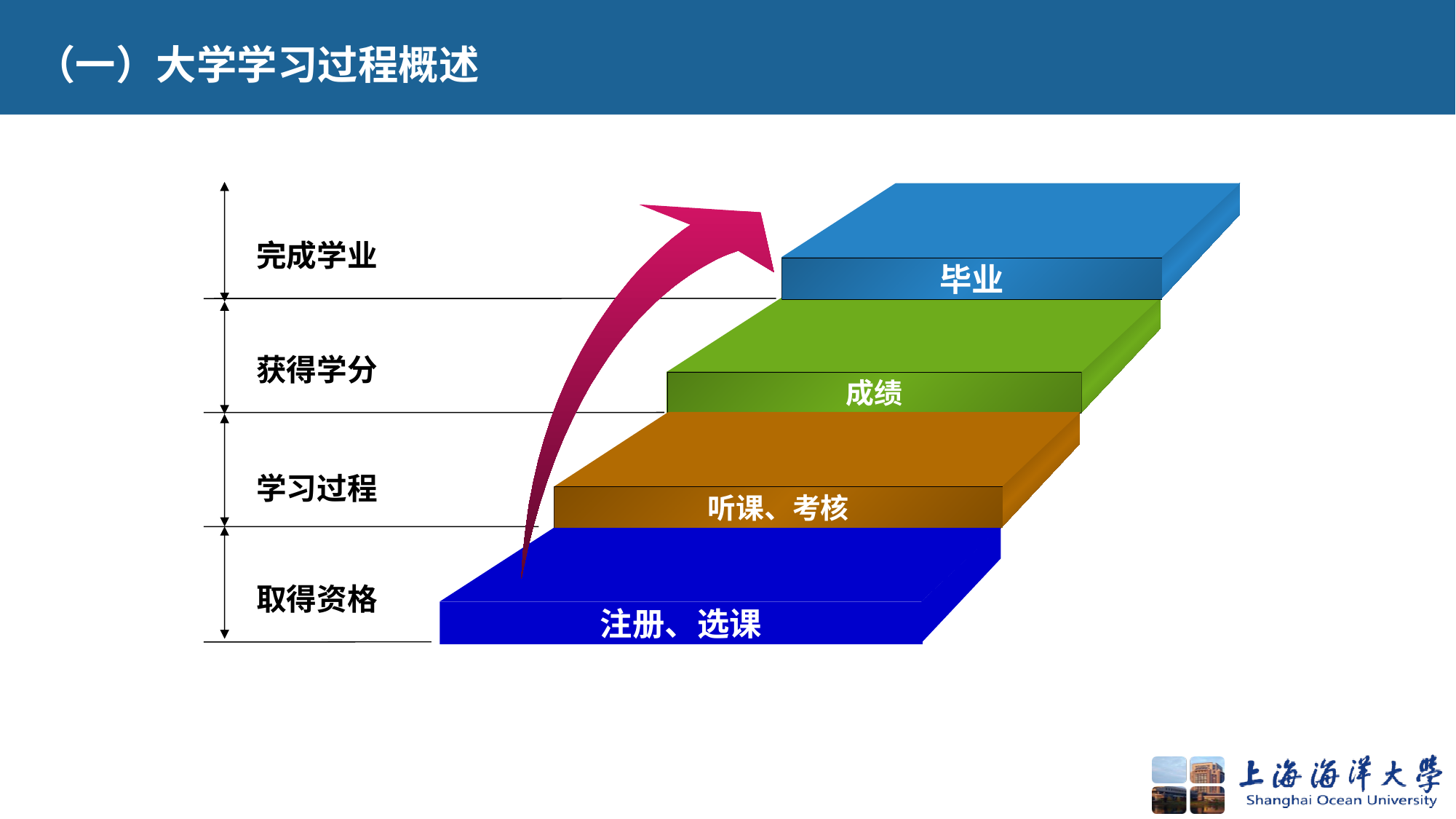

（一）大学学习过程概述

完成学业
毕业

获得学分
成绩

学习过程
听课、考核

取得资格
注册、选课